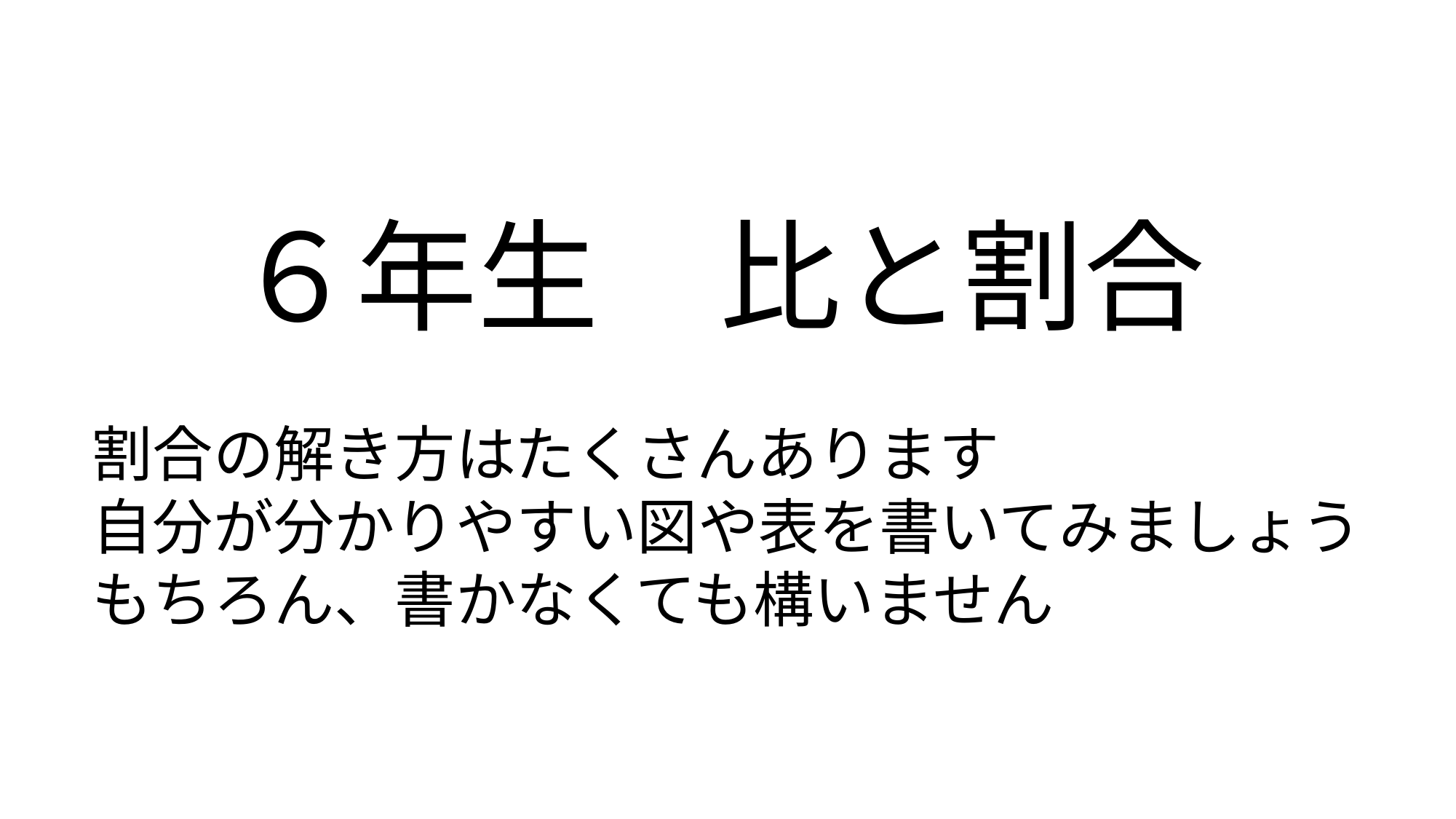

# ６年生　比と割合
割合の解き方はたくさんあります
自分が分かりやすい図や表を書いてみましょう
もちろん、書かなくても構いません